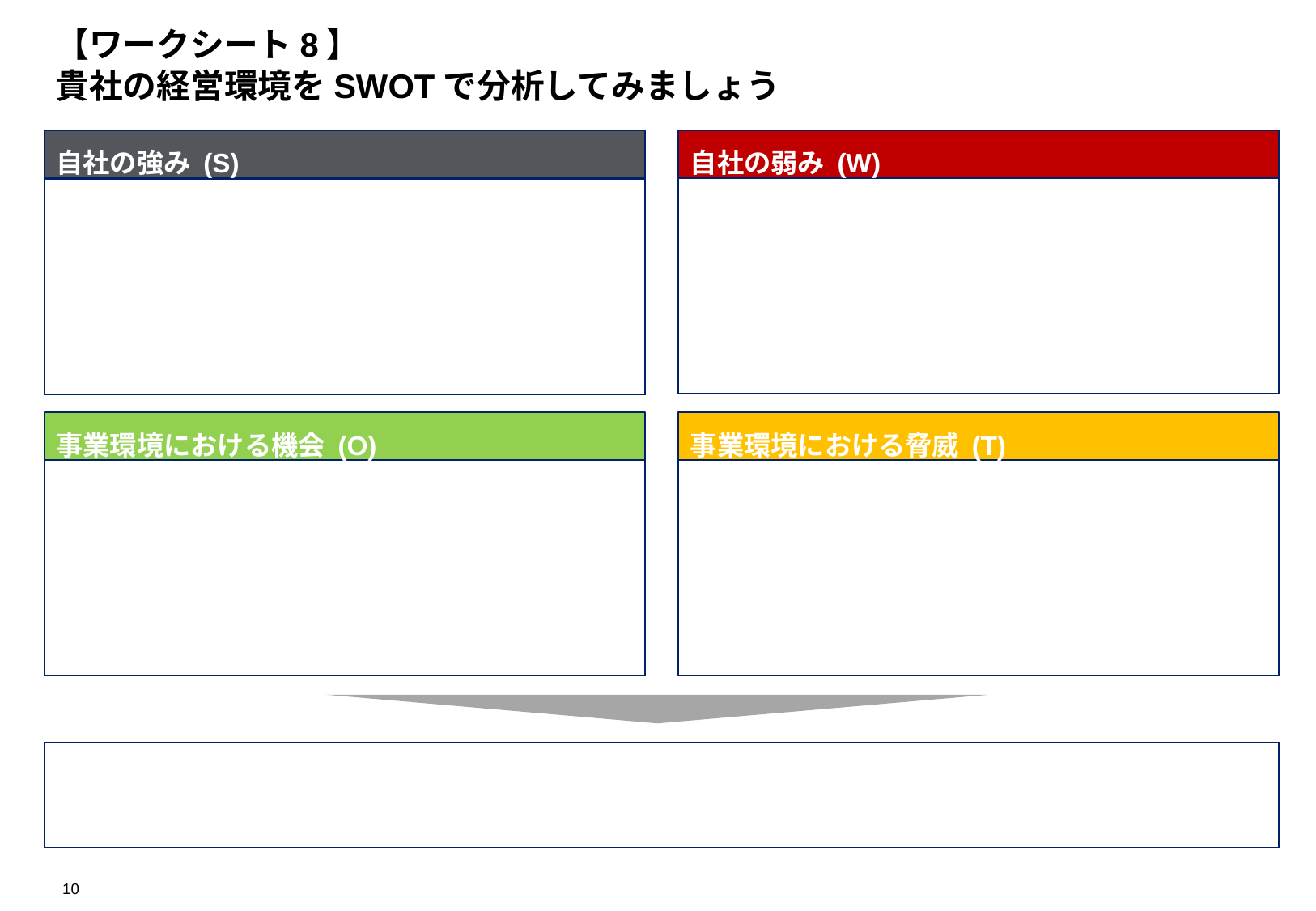

# 【ワークシート8】 貴社の経営環境をSWOTで分析してみましょう
自社の強み (S)
自社の弱み (W)

事業環境における機会 (O)
事業環境における脅威 (T)

10